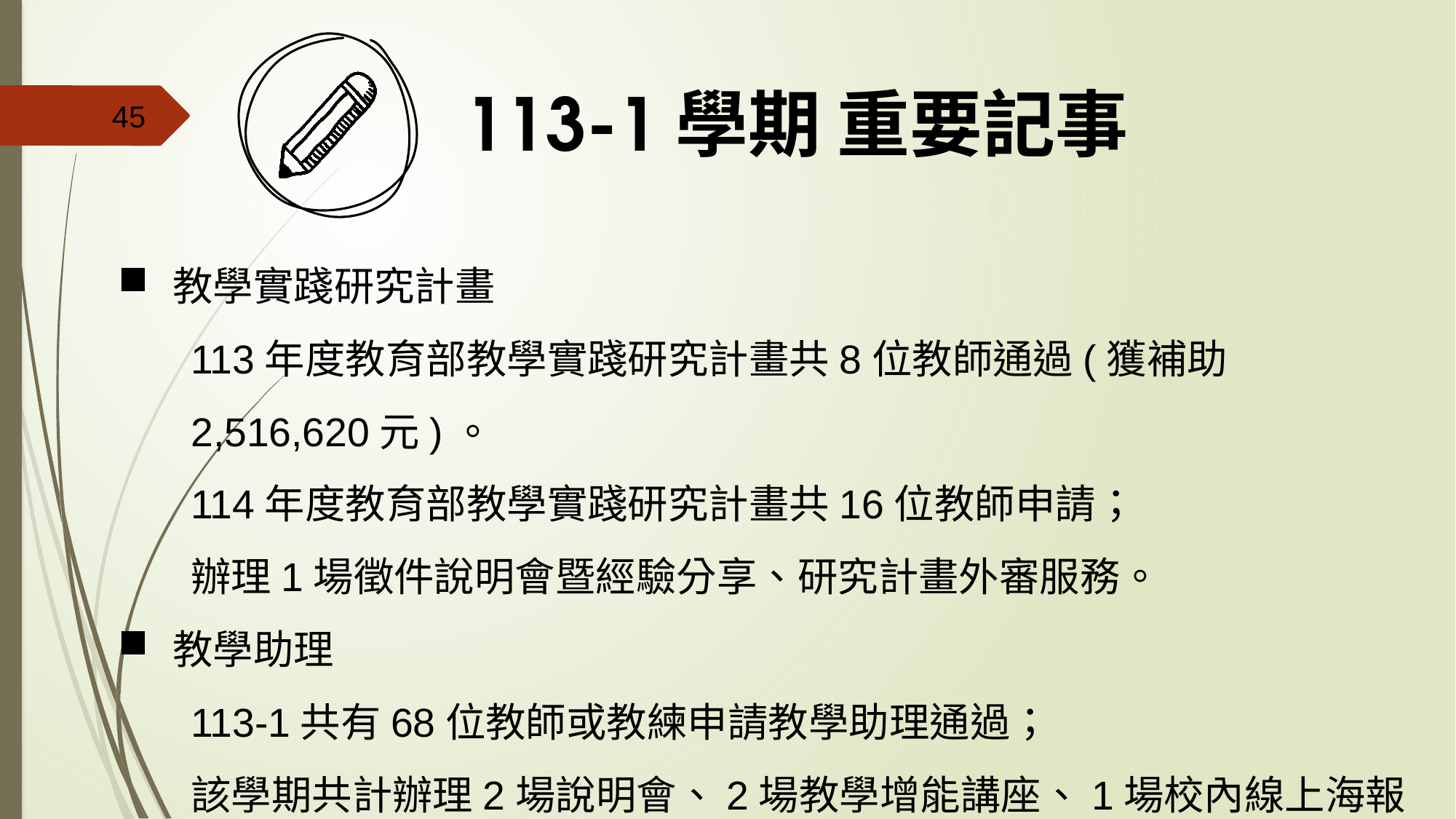

# 113-1學期 重要記事
45
教學實踐研究計畫
113年度教育部教學實踐研究計畫共8位教師通過(獲補助2,516,620元)。
114年度教育部教學實踐研究計畫共16位教師申請；
辦理1場徵件說明會暨經驗分享、研究計畫外審服務。
教學助理
113-1共有68位教師或教練申請教學助理通過；
該學期共計辦理2場說明會、2場教學增能講座、1場校內線上海報成果票選活動。